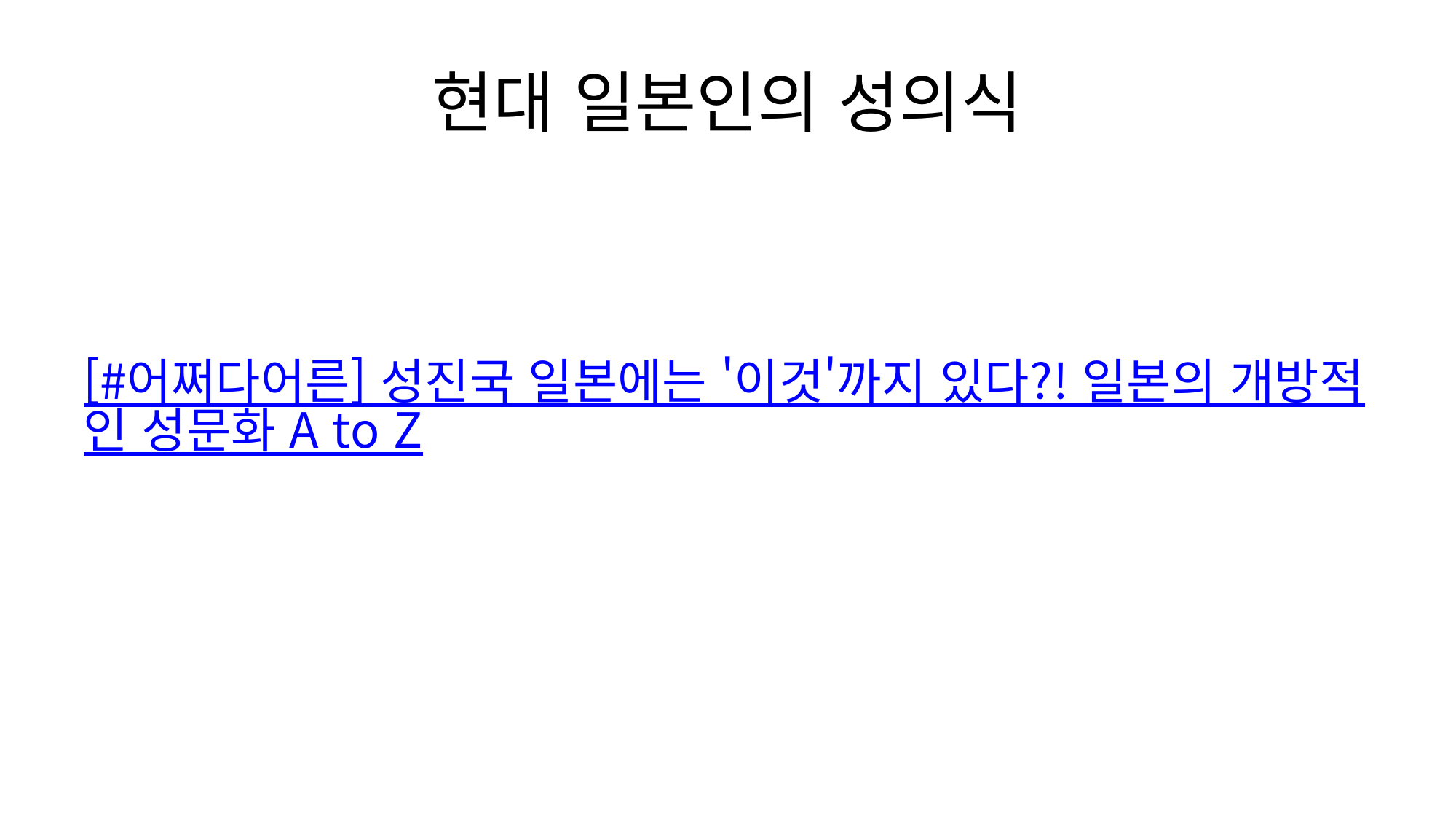

# 현대 일본인의 성의식
[#어쩌다어른] 성진국 일본에는 '이것'까지 있다?! 일본의 개방적인 성문화 A to Z